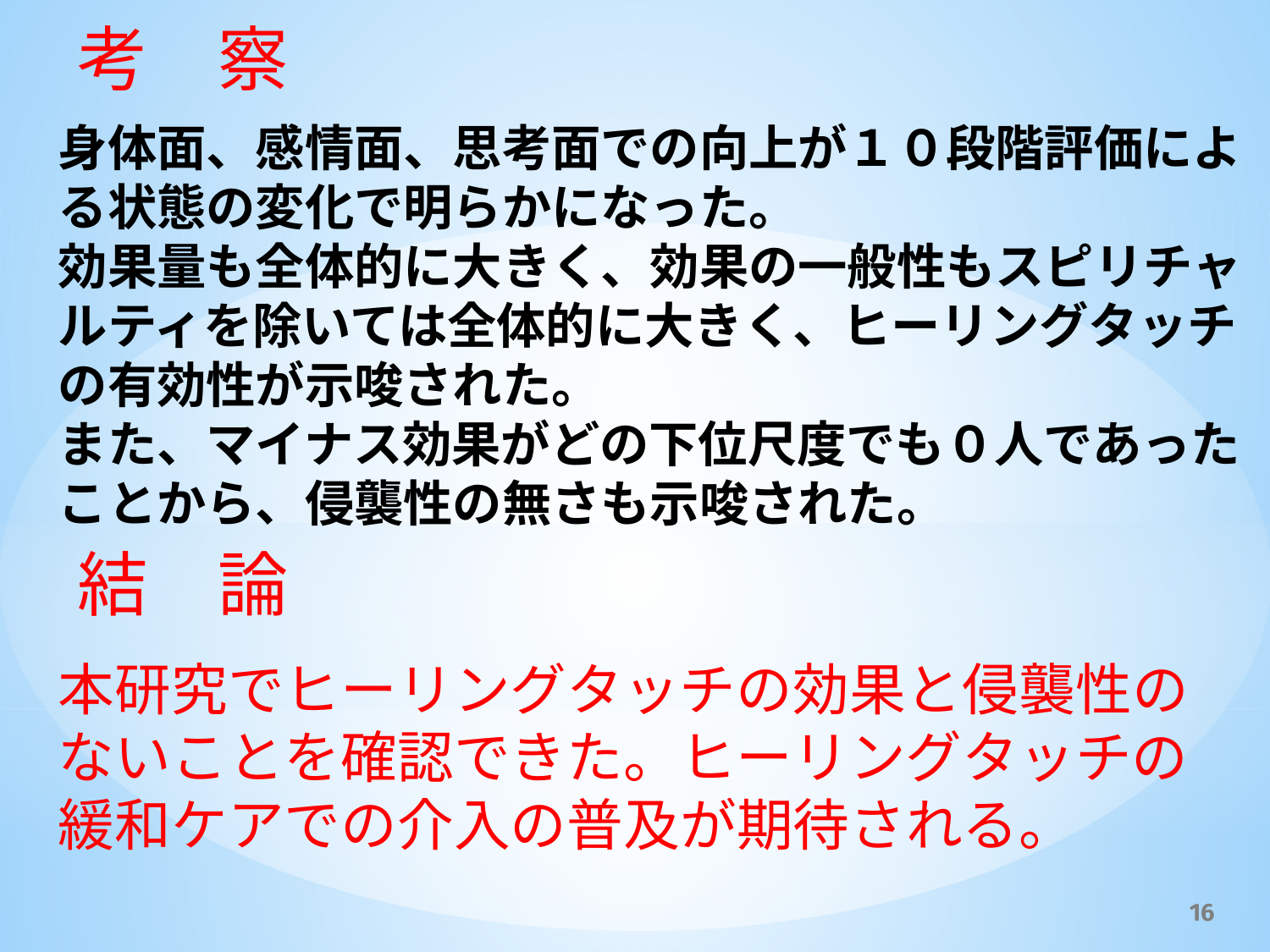

考　察
身体面、感情面、思考面での向上が１０段階評価による状態の変化で明らかになった。
効果量も全体的に大きく、効果の一般性もスピリチャルティを除いては全体的に大きく、ヒーリングタッチの有効性が示唆された。
また、マイナス効果がどの下位尺度でも０人であったことから、侵襲性の無さも示唆された。

結　論
本研究でヒーリングタッチの効果と侵襲性のないことを確認できた。ヒーリングタッチの緩和ケアでの介入の普及が期待される。
16